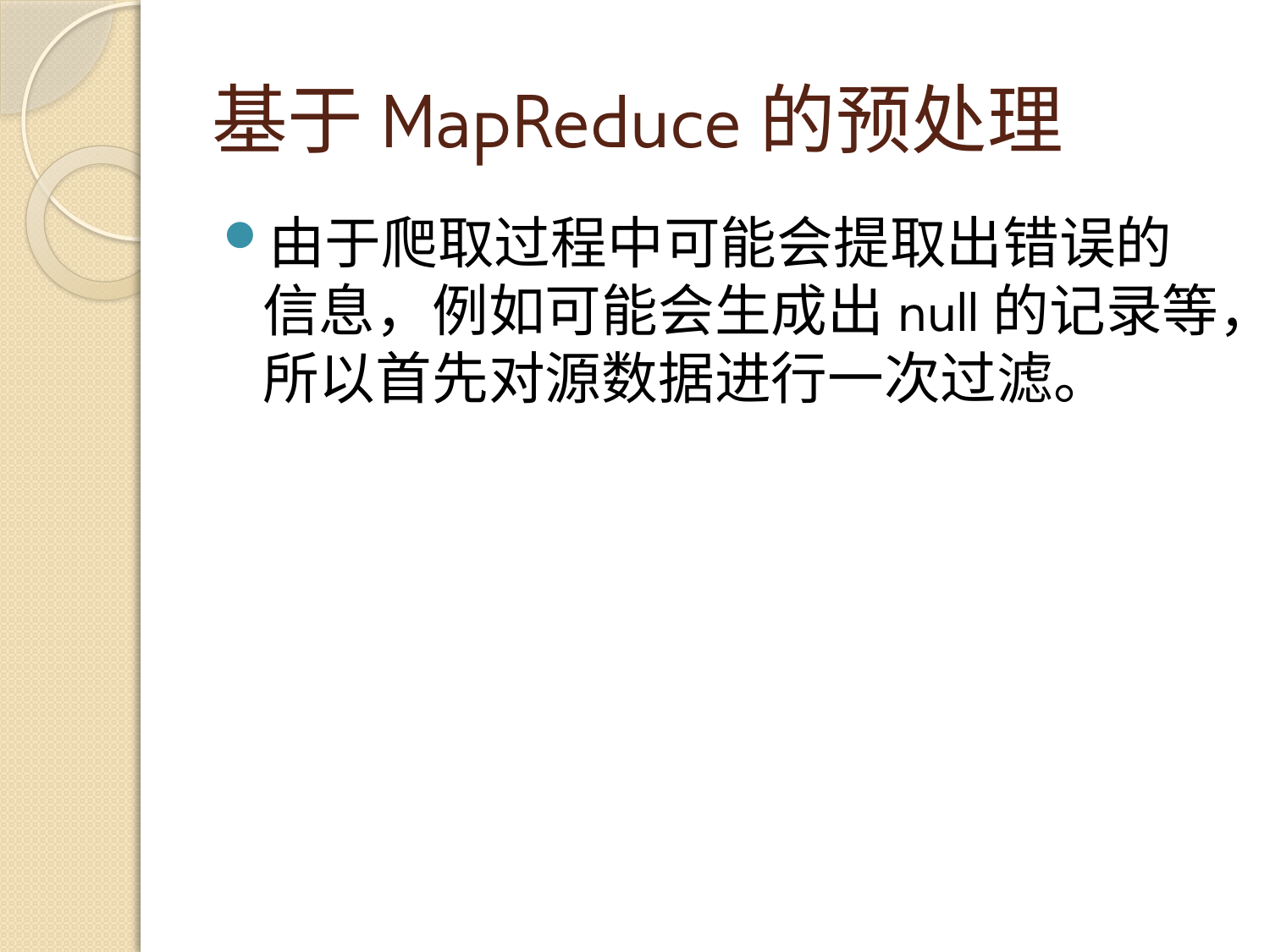

# 基于MapReduce的预处理
由于爬取过程中可能会提取出错误的信息，例如可能会生成出null的记录等，所以首先对源数据进行一次过滤。